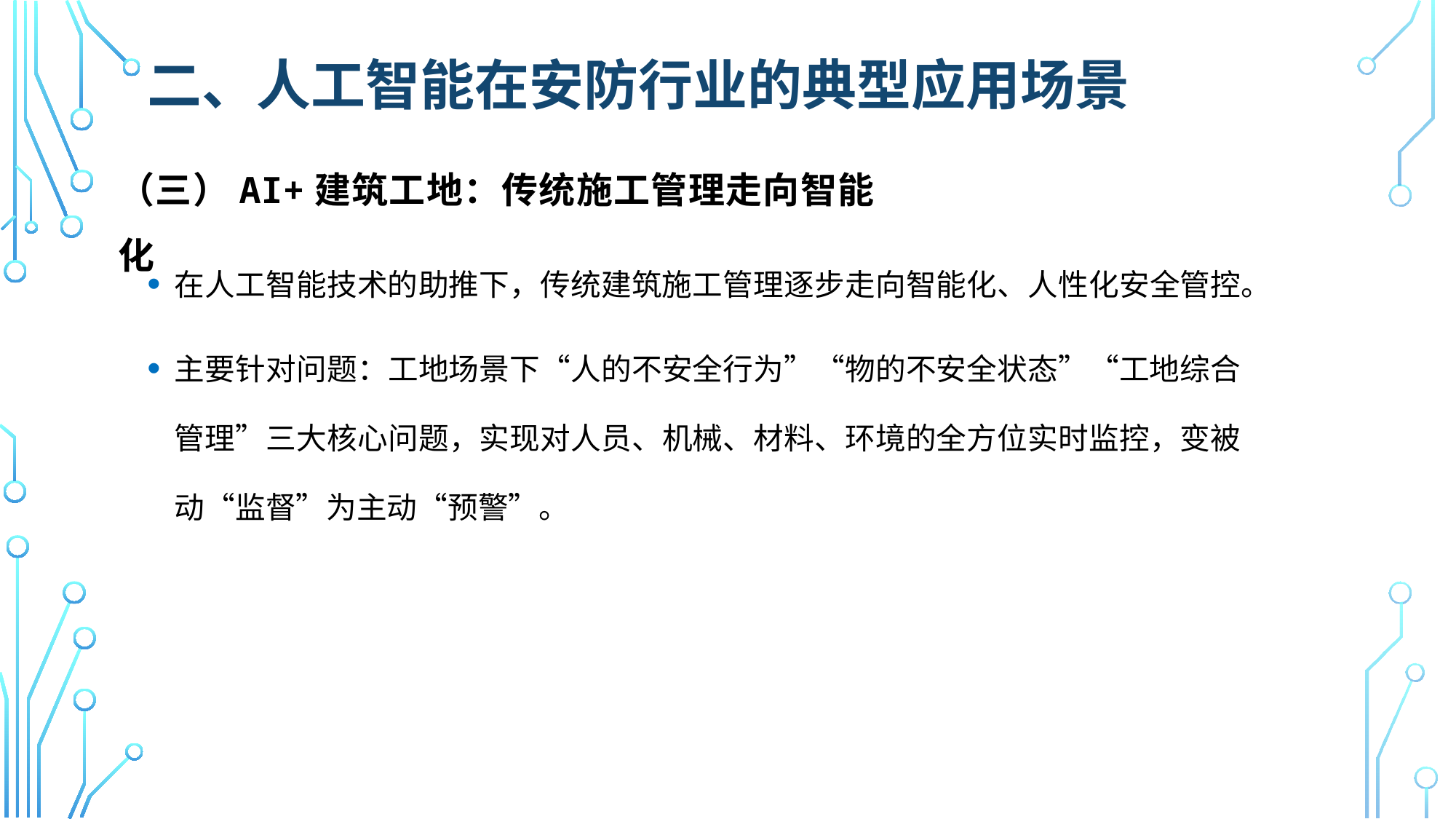

# 二、人工智能在安防行业的典型应用场景
（三）AI+建筑工地：传统施工管理走向智能化
在人工智能技术的助推下，传统建筑施工管理逐步走向智能化、人性化安全管控。
主要针对问题：工地场景下“人的不安全行为”“物的不安全状态”“工地综合管理”三大核心问题，实现对人员、机械、材料、环境的全方位实时监控，变被动“监督”为主动“预警”。